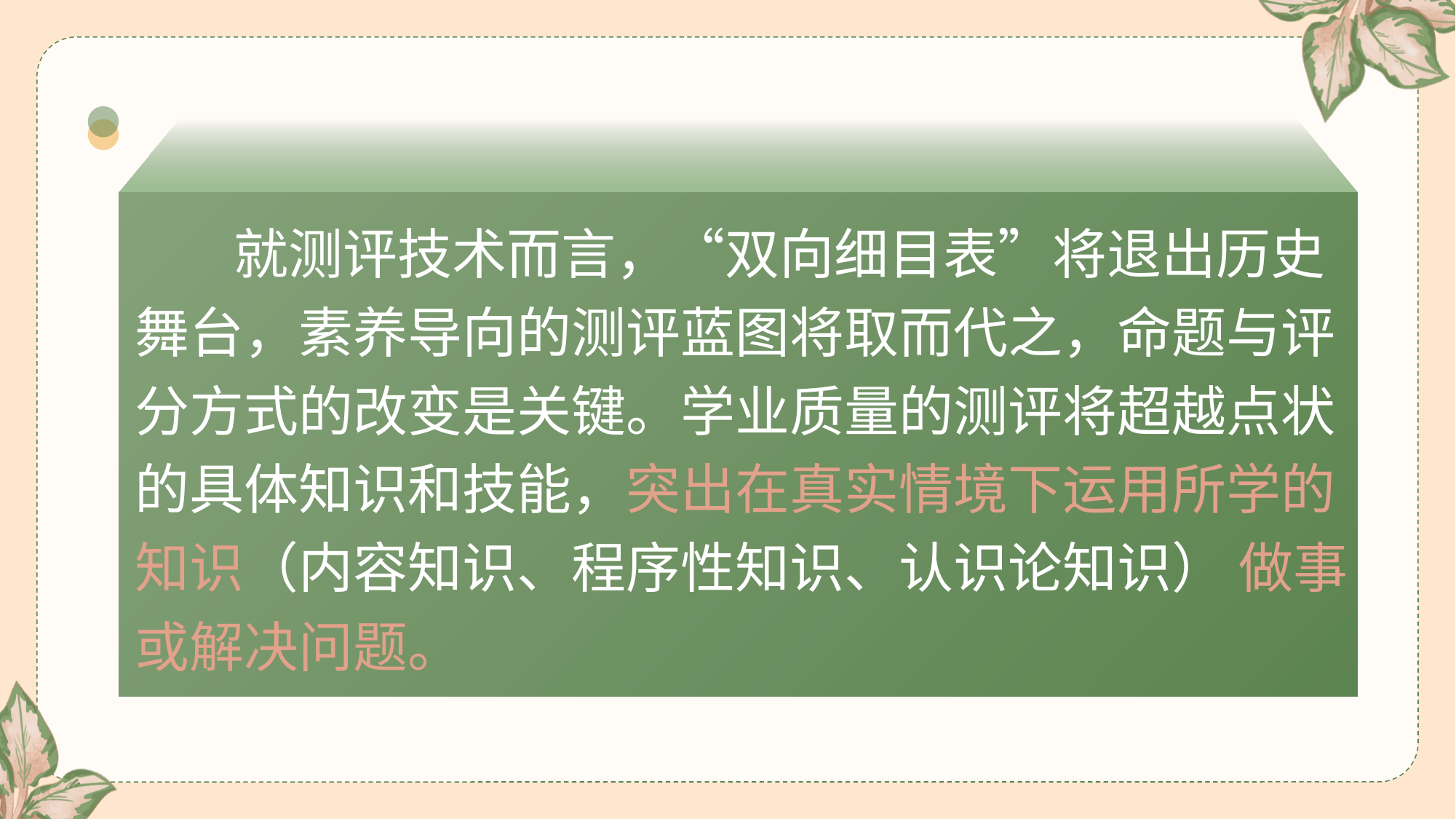

就测评技术而言，“双向细目表”将退出历史舞台，素养导向的测评蓝图将取而代之，命题与评分方式的改变是关键。学业质量的测评将超越点状的具体知识和技能，突出在真实情境下运用所学的知识（内容知识、程序性知识、认识论知识） 做事或解决问题。